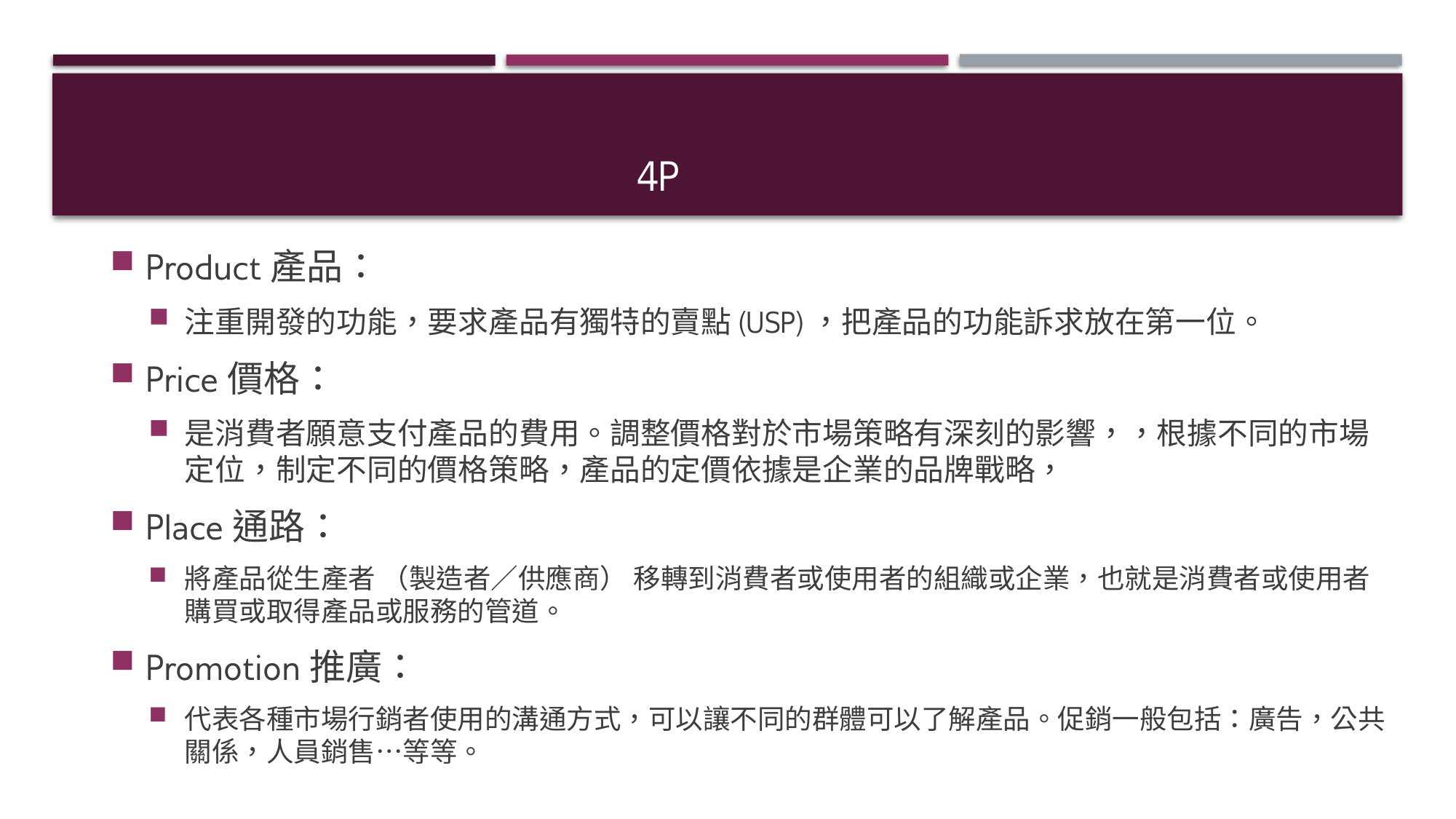

# 4P
Product產品：
注重開發的功能，要求產品有獨特的賣點(USP)，把產品的功能訴求放在第一位。
Price價格：
是消費者願意支付產品的費用。調整價格對於市場策略有深刻的影響，，根據不同的市場定位，制定不同的價格策略，產品的定價依據是企業的品牌戰略，
Place通路：
將產品從生產者 （製造者／供應商） 移轉到消費者或使用者的組織或企業，也就是消費者或使用者購買或取得產品或服務的管道。
Promotion推廣：
代表各種市場行銷者使用的溝通方式，可以讓不同的群體可以了解產品。促銷一般包括：廣告，公共關係，人員銷售…等等。